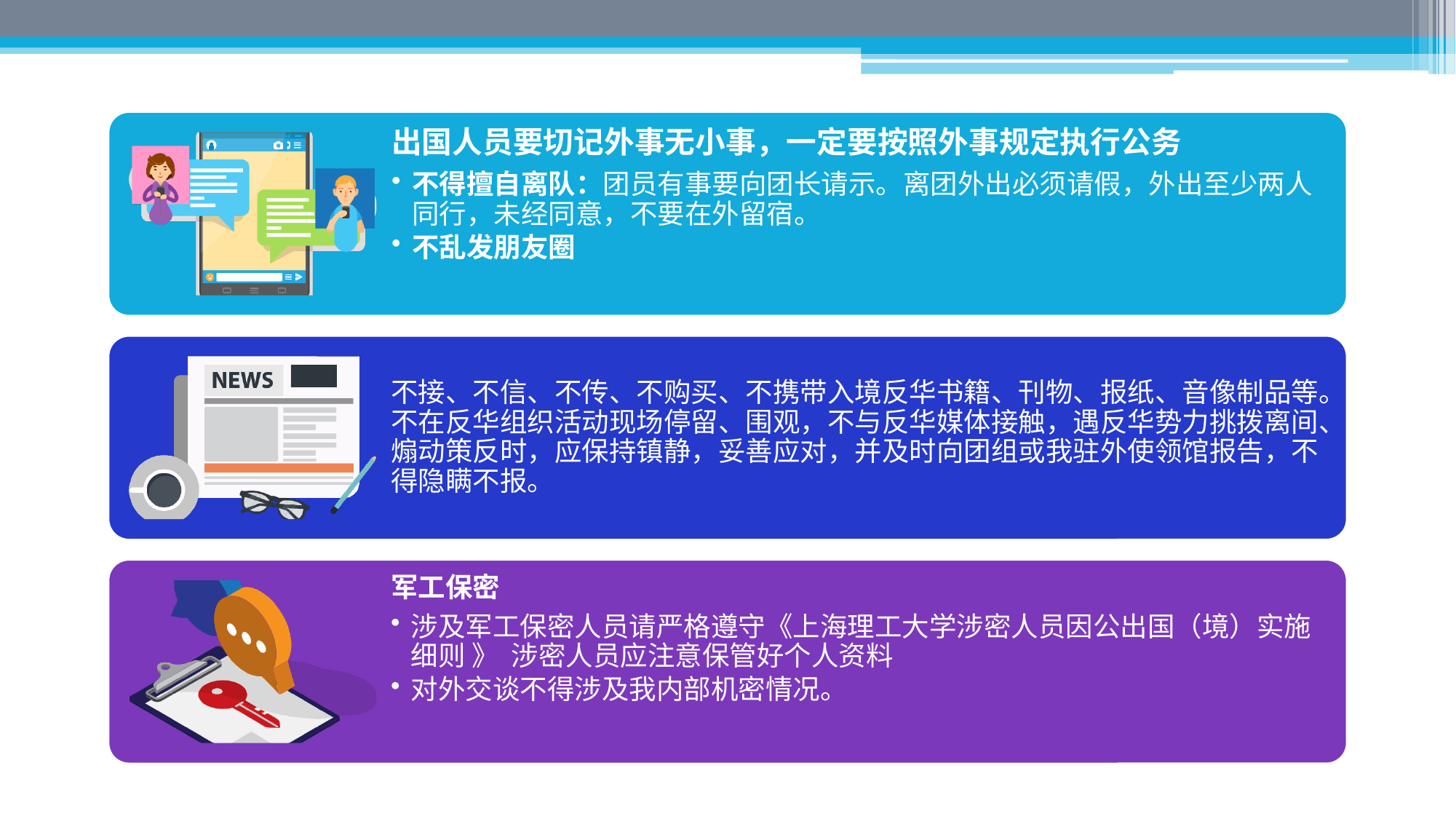

出国人员要切记外事无小事，一定要按照外事规定执行公务
不得擅自离队：团员有事要向团长请示。离团外出必须请假，外出至少两人同行，未经同意，不要在外留宿。
不乱发朋友圈
不接、不信、不传、不购买、不携带入境反华书籍、刊物、报纸、音像制品等。不在反华组织活动现场停留、围观，不与反华媒体接触，遇反华势力挑拨离间、煽动策反时，应保持镇静，妥善应对，并及时向团组或我驻外使领馆报告，不得隐瞒不报。
军工保密
涉及军工保密人员请严格遵守《上海理工大学涉密人员因公出国（境）实施细则 》  涉密人员应注意保管好个人资料
对外交谈不得涉及我内部机密情况。